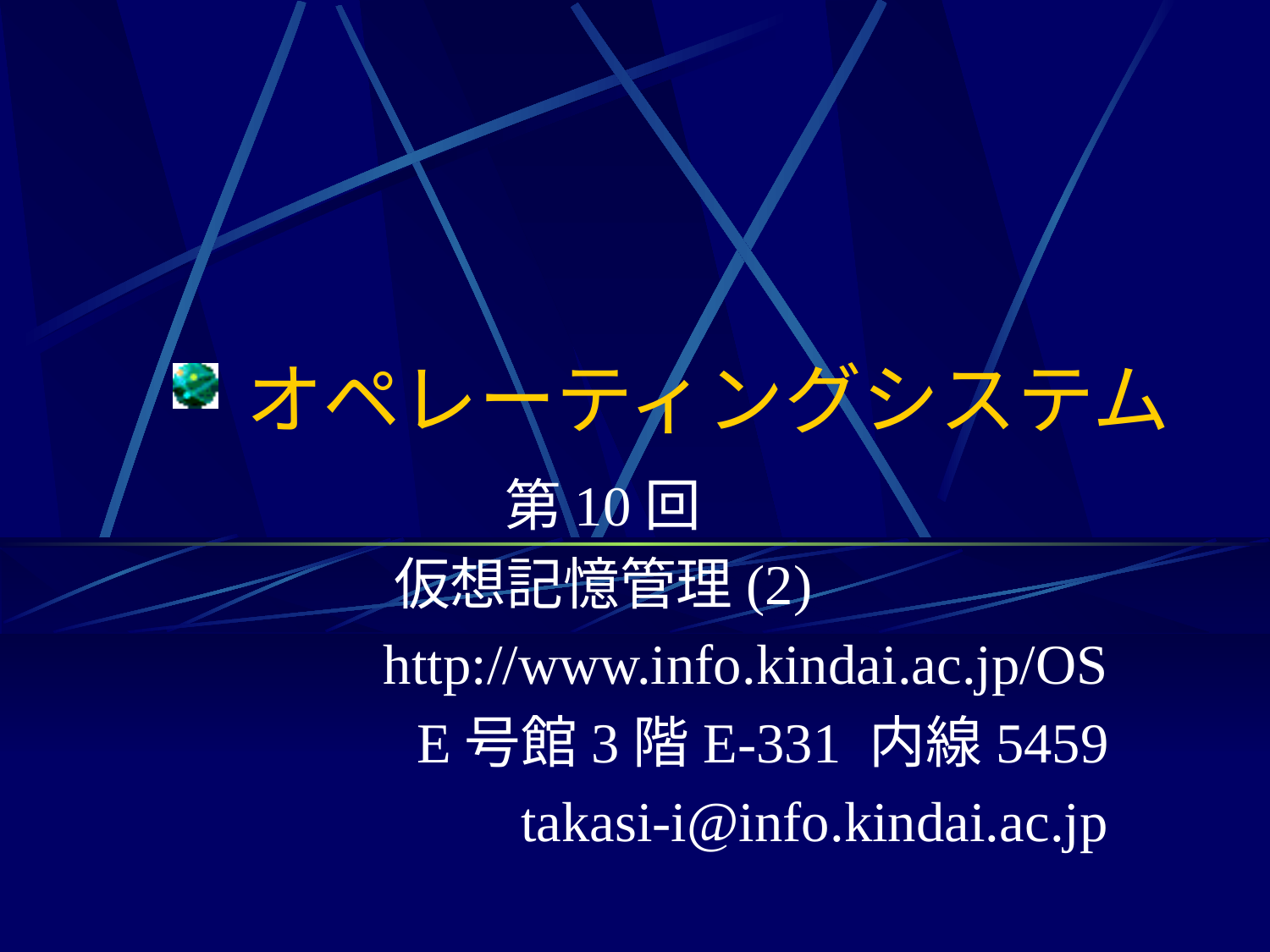

# オペレーティングシステム
第10回
仮想記憶管理(2)
http://www.info.kindai.ac.jp/OS
E号館3階E-331 内線5459
takasi-i@info.kindai.ac.jp